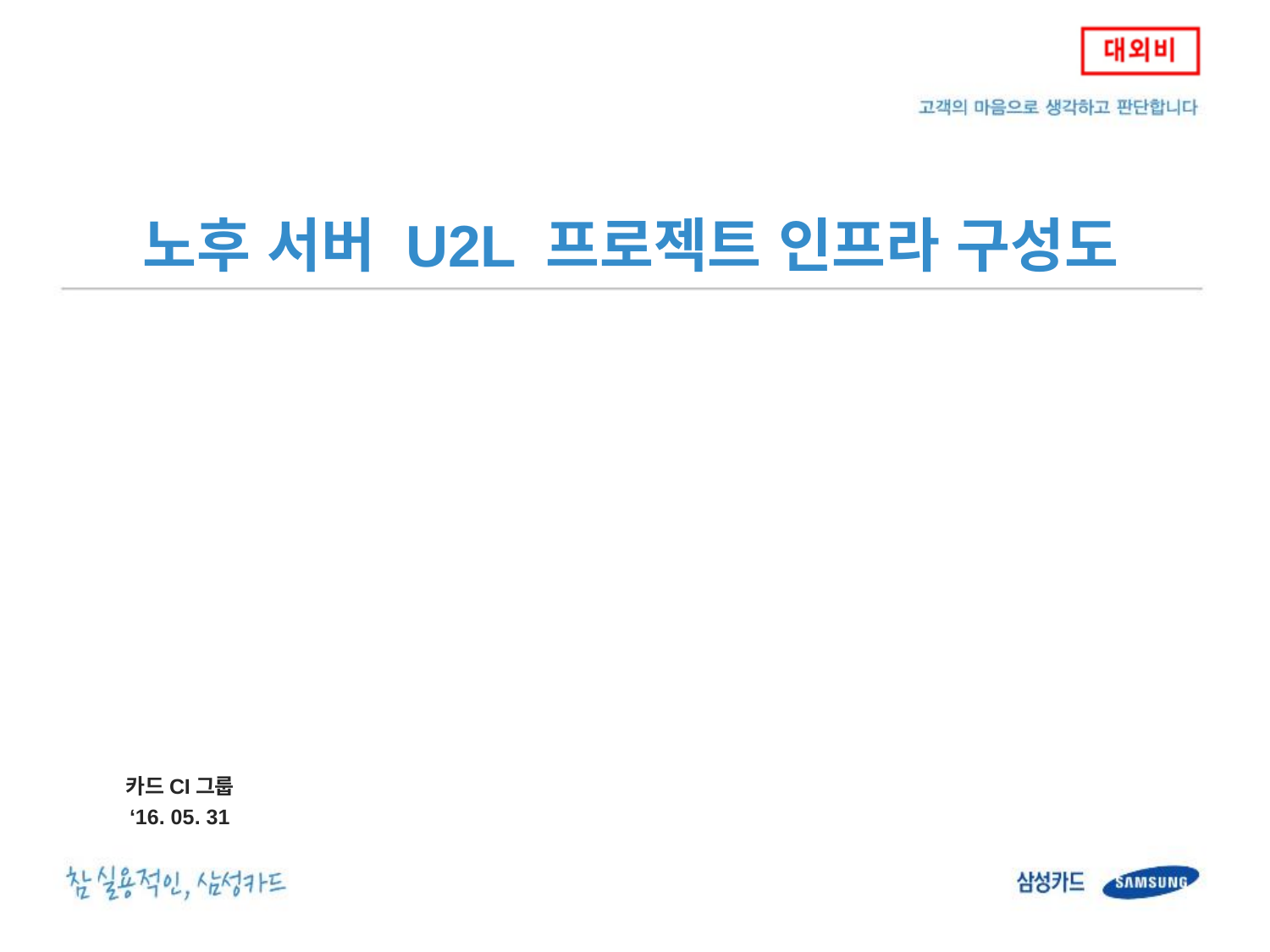

# 노후 서버 U2L 프로젝트 인프라 구성도
카드CI그룹
‘16. 05. 31